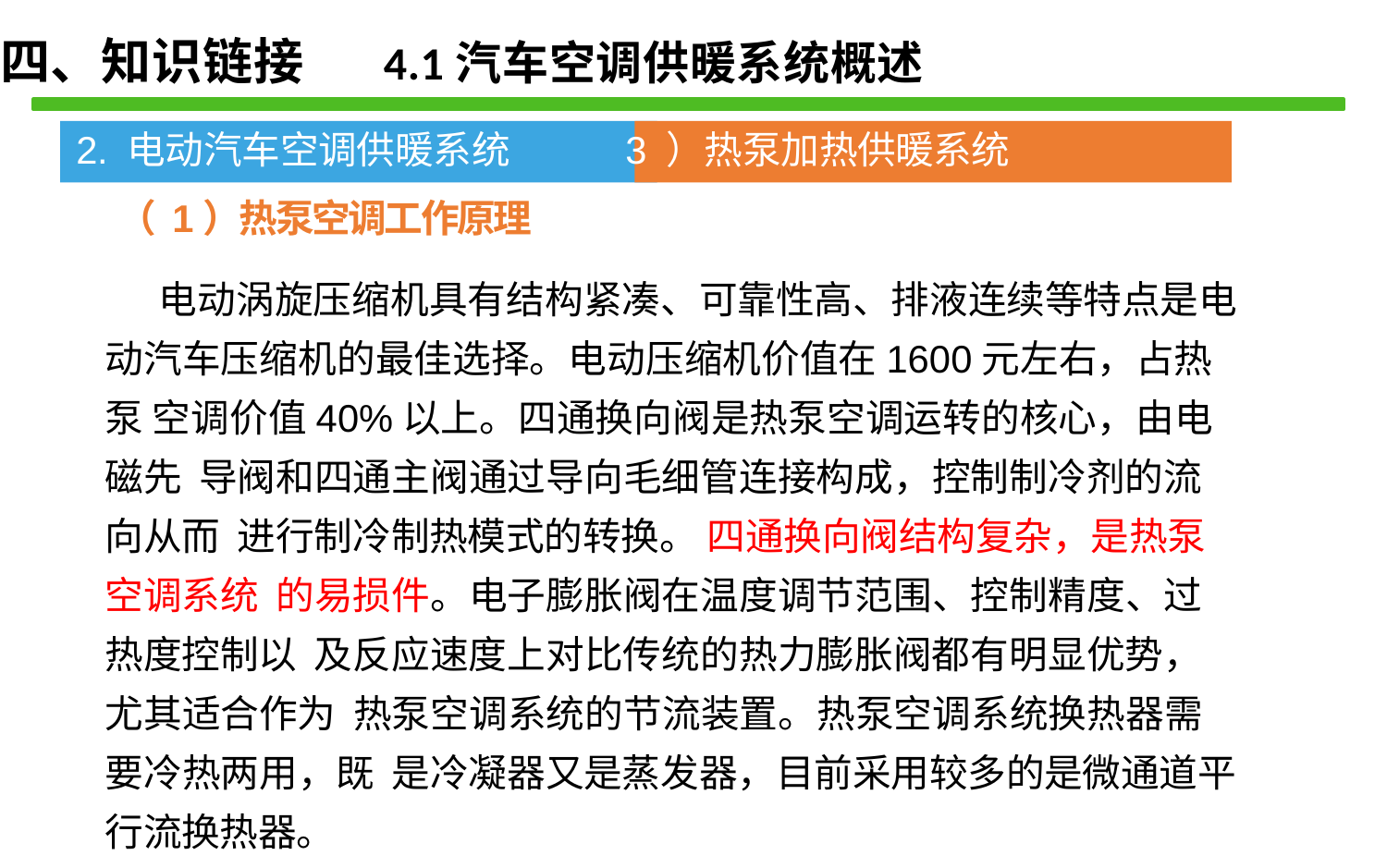

四、知识链接     4.1汽车空调供暖系统概述

2. 电动汽车空调供暖系统             3 ）热泵加热供暖系统

（ 1）热泵空调工作原理

电动涡旋压缩机具有结构紧凑、可靠性高、排液连续等特点是电 动汽车压缩机的最佳选择。电动压缩机价值在1600元左右，占热泵 空调价值40%以上。四通换向阀是热泵空调运转的核心，由电磁先  导阀和四通主阀通过导向毛细管连接构成，控制制冷剂的流向从而  进行制冷制热模式的转换。 四通换向阀结构复杂，是热泵空调系统  的易损件。电子膨胀阀在温度调节范围、控制精度、过热度控制以  及反应速度上对比传统的热力膨胀阀都有明显优势，尤其适合作为  热泵空调系统的节流装置。热泵空调系统换热器需要冷热两用，既  是冷凝器又是蒸发器，目前采用较多的是微通道平行流换热器。